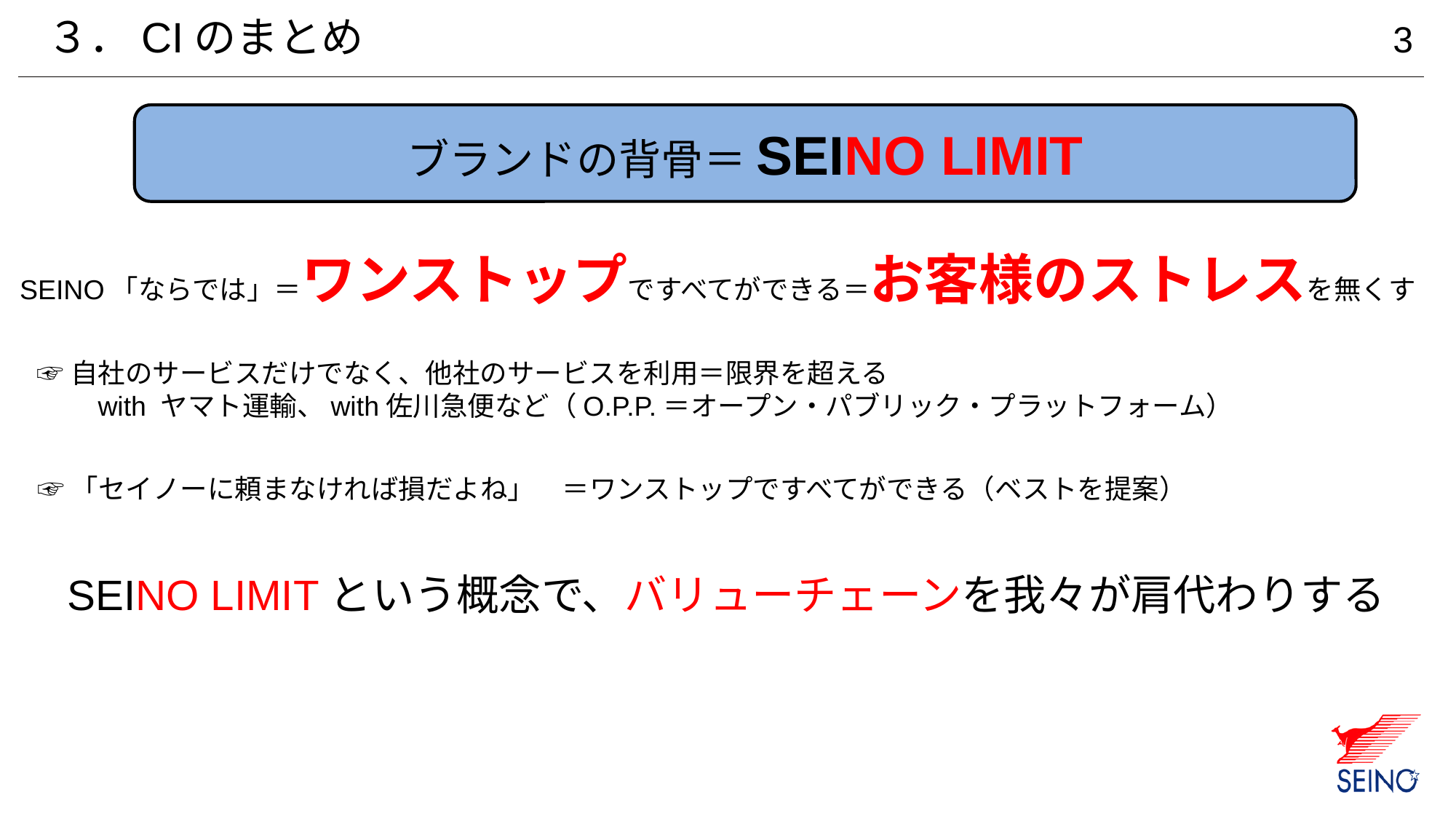

３．CIのまとめ
3
ブランドの背骨＝SEINO LIMIT
SEINO「ならでは」＝ワンストップですべてができる＝お客様のストレスを無くす

☞自社のサービスだけでなく、他社のサービスを利用＝限界を超える
　　with ヤマト運輸、with佐川急便など（O.P.P.＝オープン・パブリック・プラットフォーム）
☞「セイノーに頼まなければ損だよね」　＝ワンストップですべてができる（ベストを提案）
SEINO LIMITという概念で、バリューチェーンを我々が肩代わりする